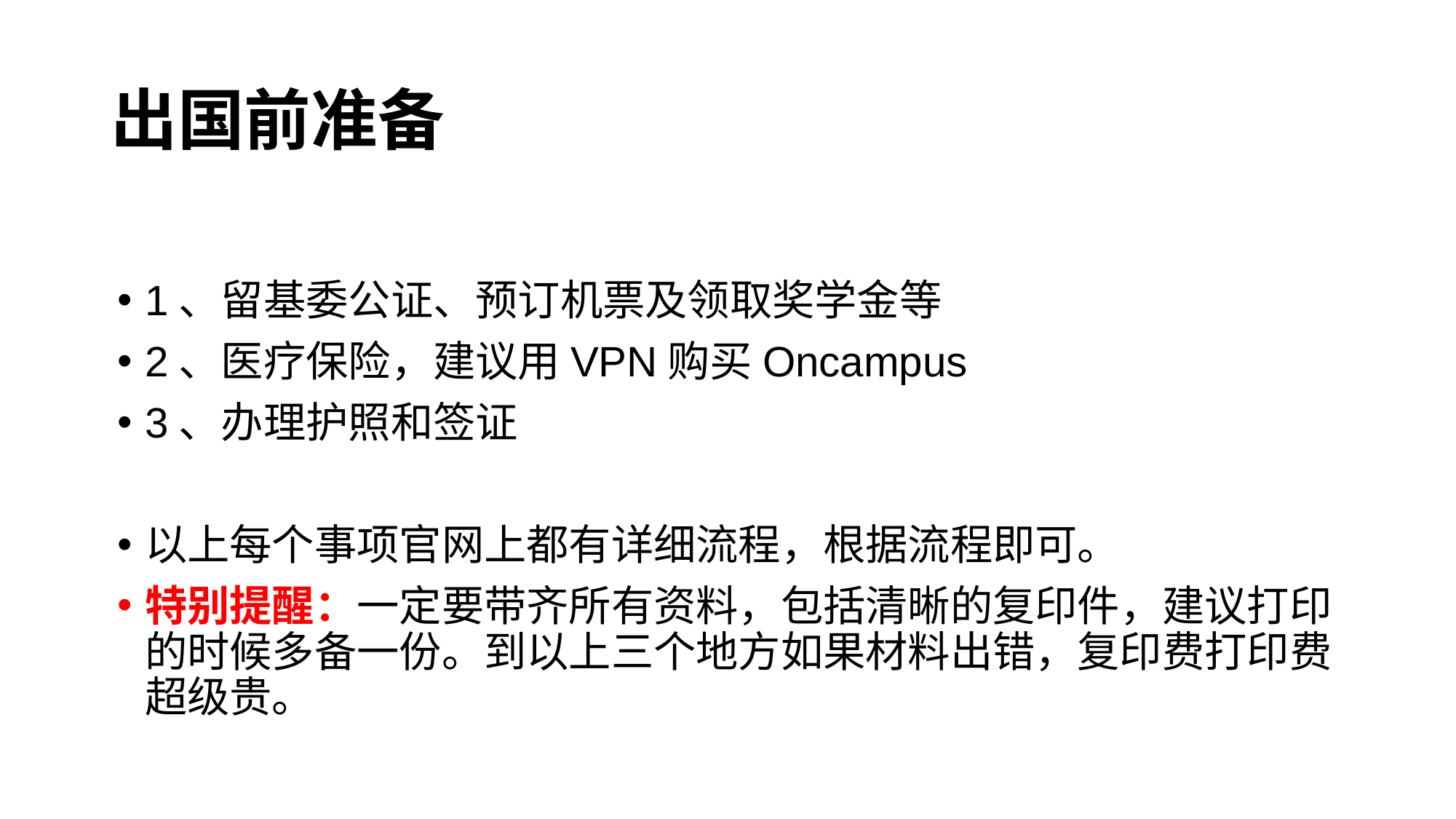

# 出国前准备

1、留基委公证、预订机票及领取奖学金等
2、医疗保险，建议用VPN购买Oncampus
3、办理护照和签证

以上每个事项官网上都有详细流程，根据流程即可。
特别提醒：一定要带齐所有资料，包括清晰的复印件，建议打印的时候多备一份。到以上三个地方如果材料出错，复印费打印费超级贵。